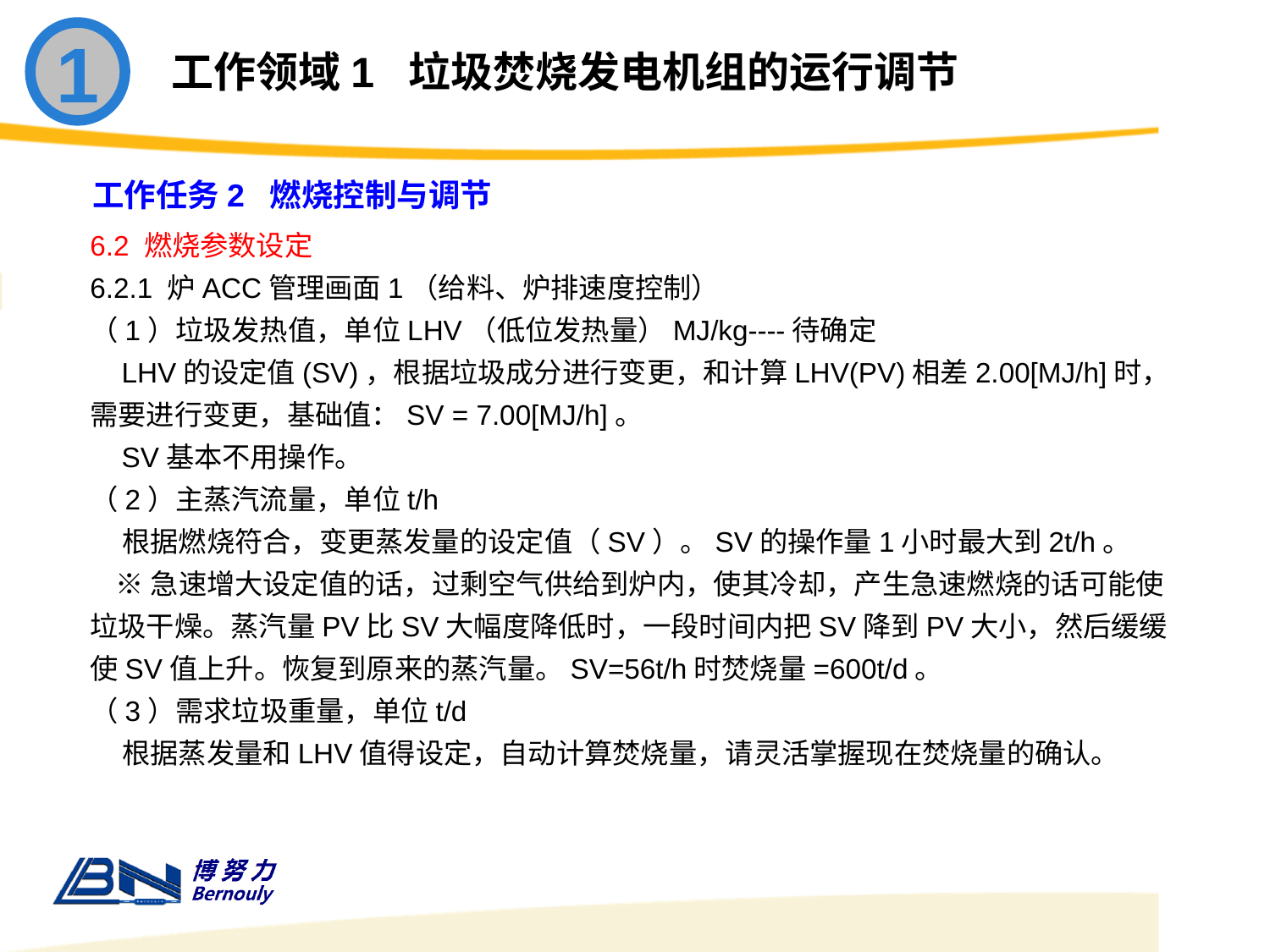

1
工作领域1  垃圾焚烧发电机组的运行调节
工作任务2  燃烧控制与调节
6.2 燃烧参数设定
6.2.1 炉ACC管理画面1（给料、炉排速度控制）
（1）垃圾发热值，单位LHV（低位发热量）MJ/kg----待确定
    LHV的设定值(SV)，根据垃圾成分进行变更，和计算LHV(PV)相差2.00[MJ/h]时，需要进行变更，基础值：SV = 7.00[MJ/h]。
    SV基本不用操作。
（2）主蒸汽流量，单位t/h
    根据燃烧符合，变更蒸发量的设定值（SV）。SV的操作量1小时最大到2t/h。
    ※急速增大设定值的话，过剩空气供给到炉内，使其冷却，产生急速燃烧的话可能使垃圾干燥。蒸汽量PV比SV大幅度降低时，一段时间内把SV降到PV大小，然后缓缓使SV值上升。恢复到原来的蒸汽量。SV=56t/h时焚烧量=600t/d。
（3）需求垃圾重量，单位t/d
    根据蒸发量和LHV值得设定，自动计算焚烧量，请灵活掌握现在焚烧量的确认。